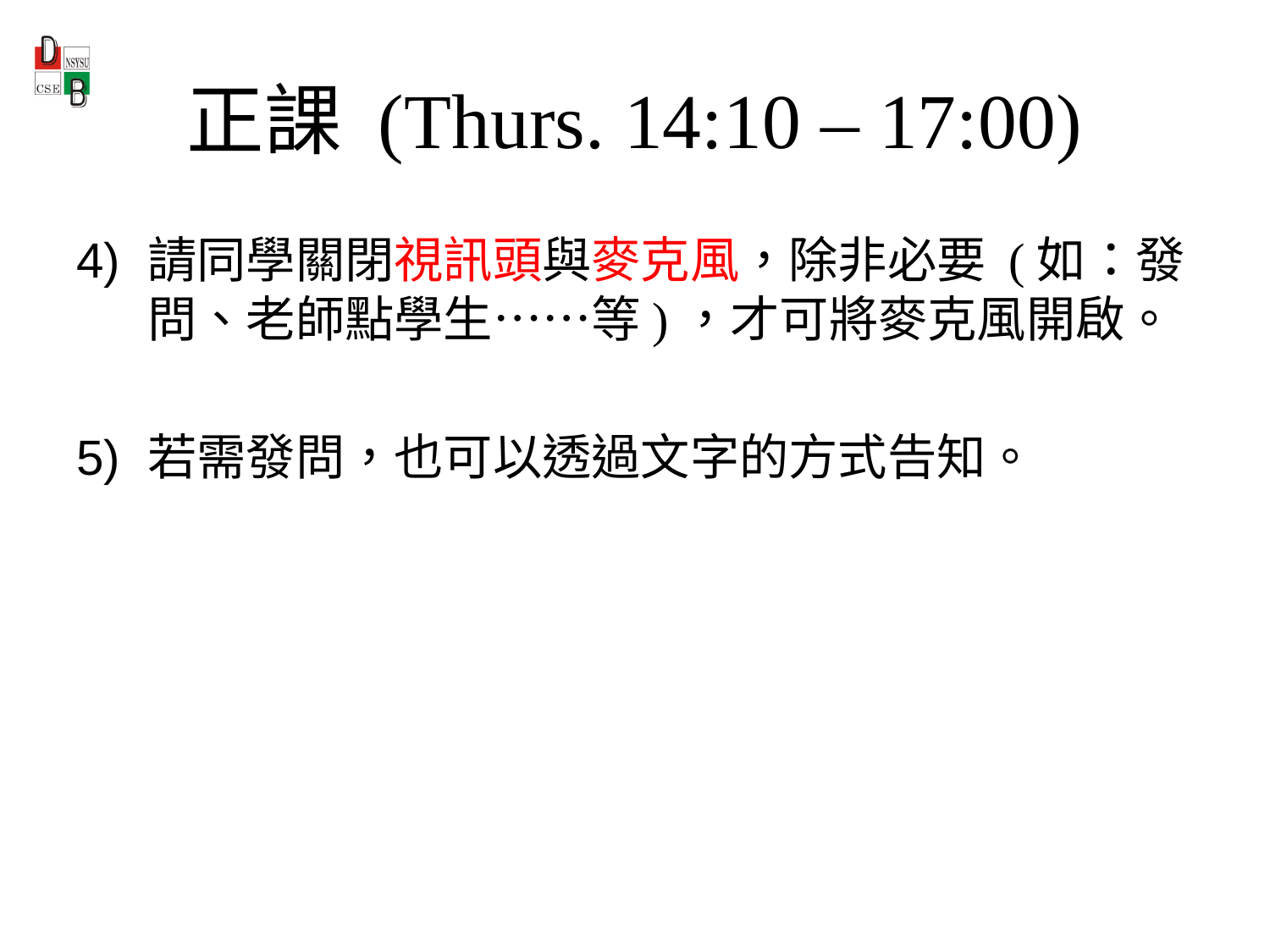

# 正課 (Thurs. 14:10 – 17:00)
請同學關閉視訊頭與麥克風，除非必要 (如：發問、老師點學生……等)，才可將麥克風開啟。

若需發問，也可以透過文字的方式告知。